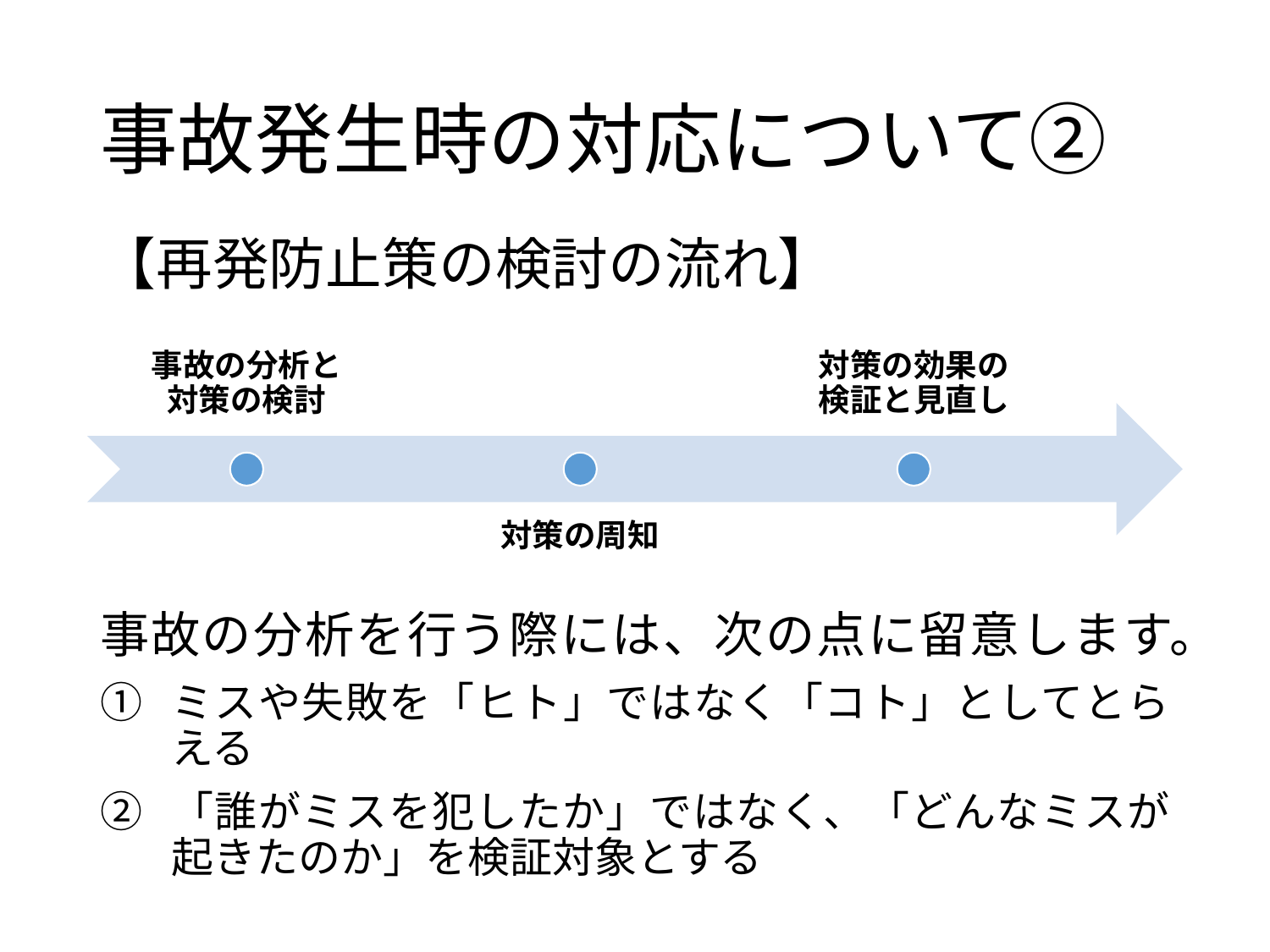

# 事故発生時の対応について②
【再発防止策の検討の流れ】
事故の分析と
対策の検討
対策の周知
対策の効果の
検証と見直し
事故の分析を行う際には、次の点に留意します。
ミスや失敗を「ヒト」ではなく「コト」としてとらえる
「誰がミスを犯したか」ではなく、「どんなミスが起きたのか」を検証対象とする